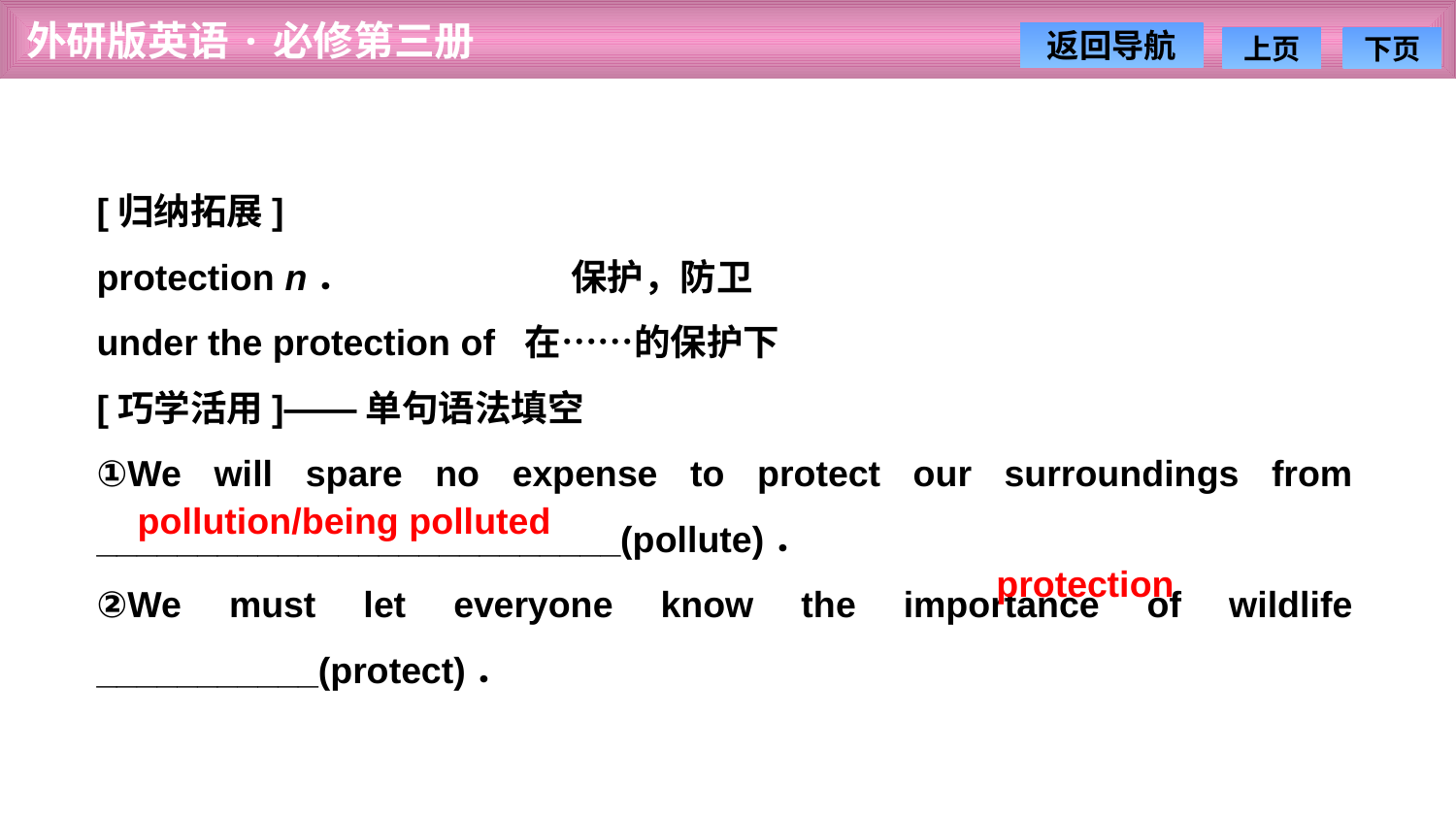

[归纳拓展]
protection n．　　　　　　保护，防卫
under the protection of  在……的保护下
[巧学活用]——单句语法填空
①We will spare no expense to protect our surroundings from __________________________(pollute)．
②We must let everyone know the importance of wildlife ___________(protect)．
pollution/being polluted
protection